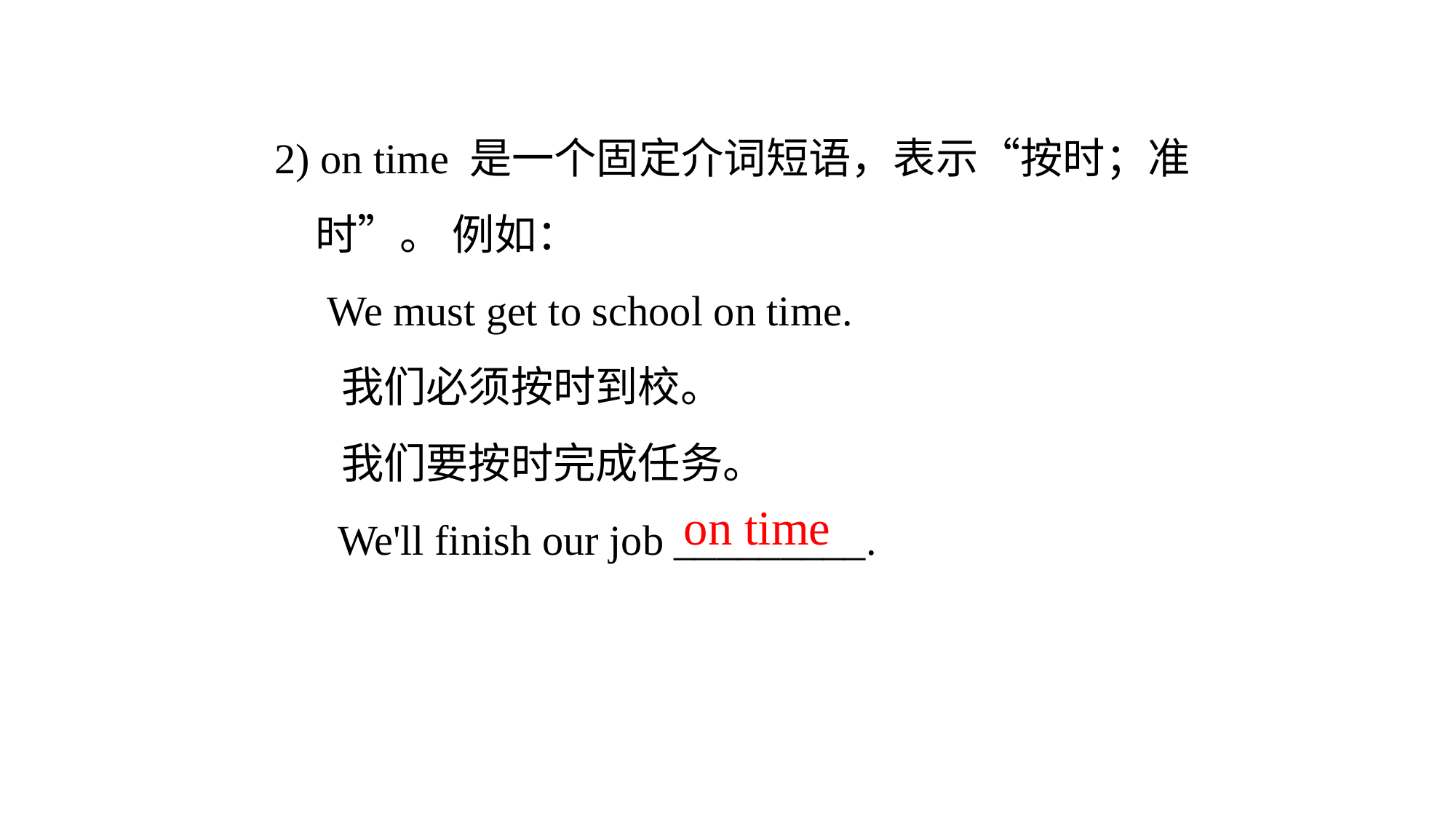

2) on time 是一个固定介词短语，表示“按时；准时”。 例如：
     We must get to school on time.
      我们必须按时到校。
      我们要按时完成任务。
      We'll finish our job _________.
on time